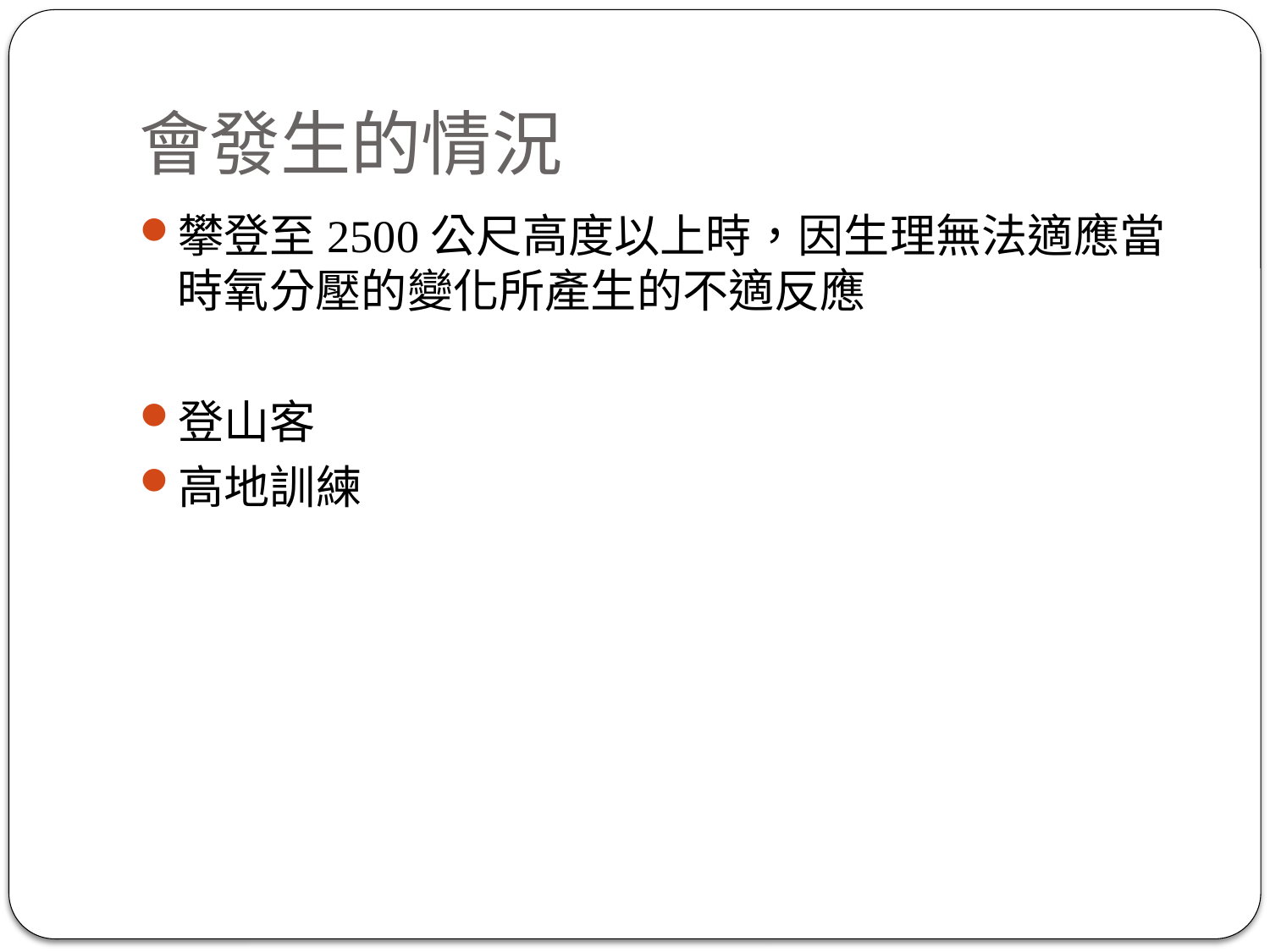

# 會發生的情況
攀登至2500公尺高度以上時，因生理無法適應當時氧分壓的變化所產生的不適反應

登山客
高地訓練